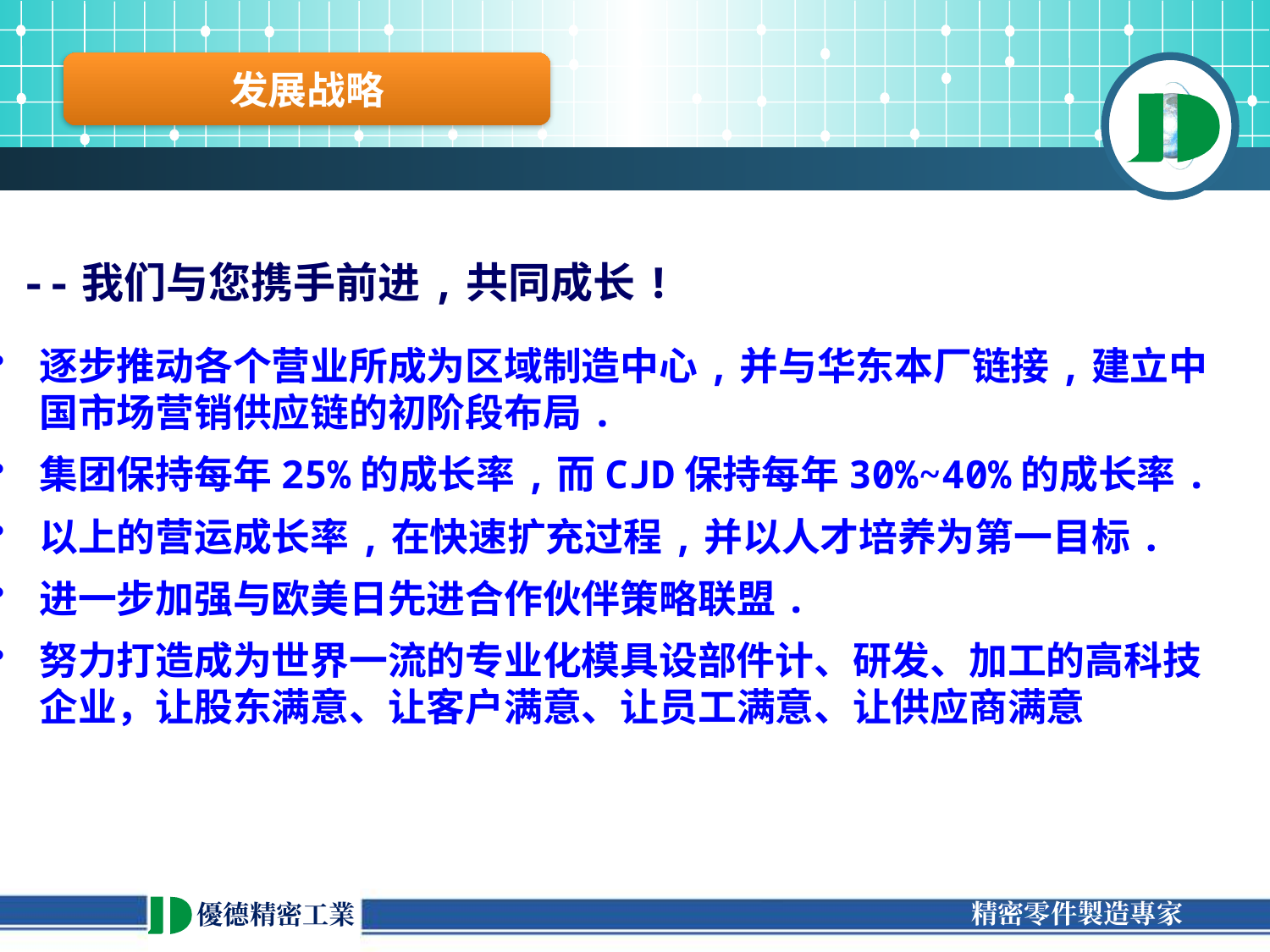

发展战略
--我们与您携手前进,共同成长!
逐步推动各个营业所成为区域制造中心,并与华东本厂链接,建立中国市场营销供应链的初阶段布局.
集团保持每年25%的成长率,而CJD保持每年30%~40%的成长率.
以上的营运成长率,在快速扩充过程,并以人才培养为第一目标.
进一步加强与欧美日先进合作伙伴策略联盟.
努力打造成为世界一流的专业化模具设部件计、研发、加工的高科技企业，让股东满意、让客户满意、让员工满意、让供应商满意